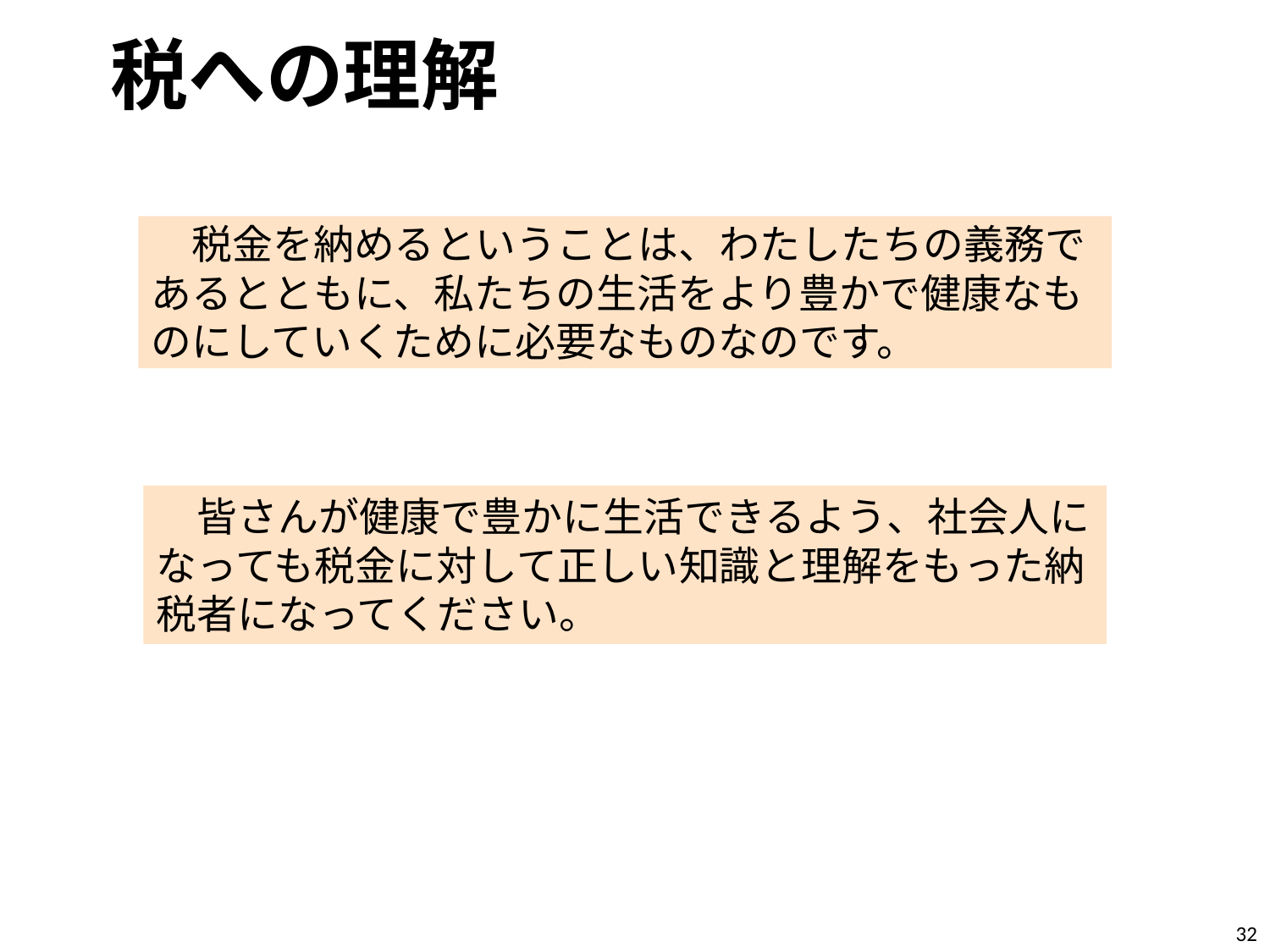

税への理解
　税金を納めるということは、わたしたちの義務であるとともに、私たちの生活をより豊かで健康なものにしていくために必要なものなのです。
　皆さんが健康で豊かに生活できるよう、社会人になっても税金に対して正しい知識と理解をもった納税者になってください。
32